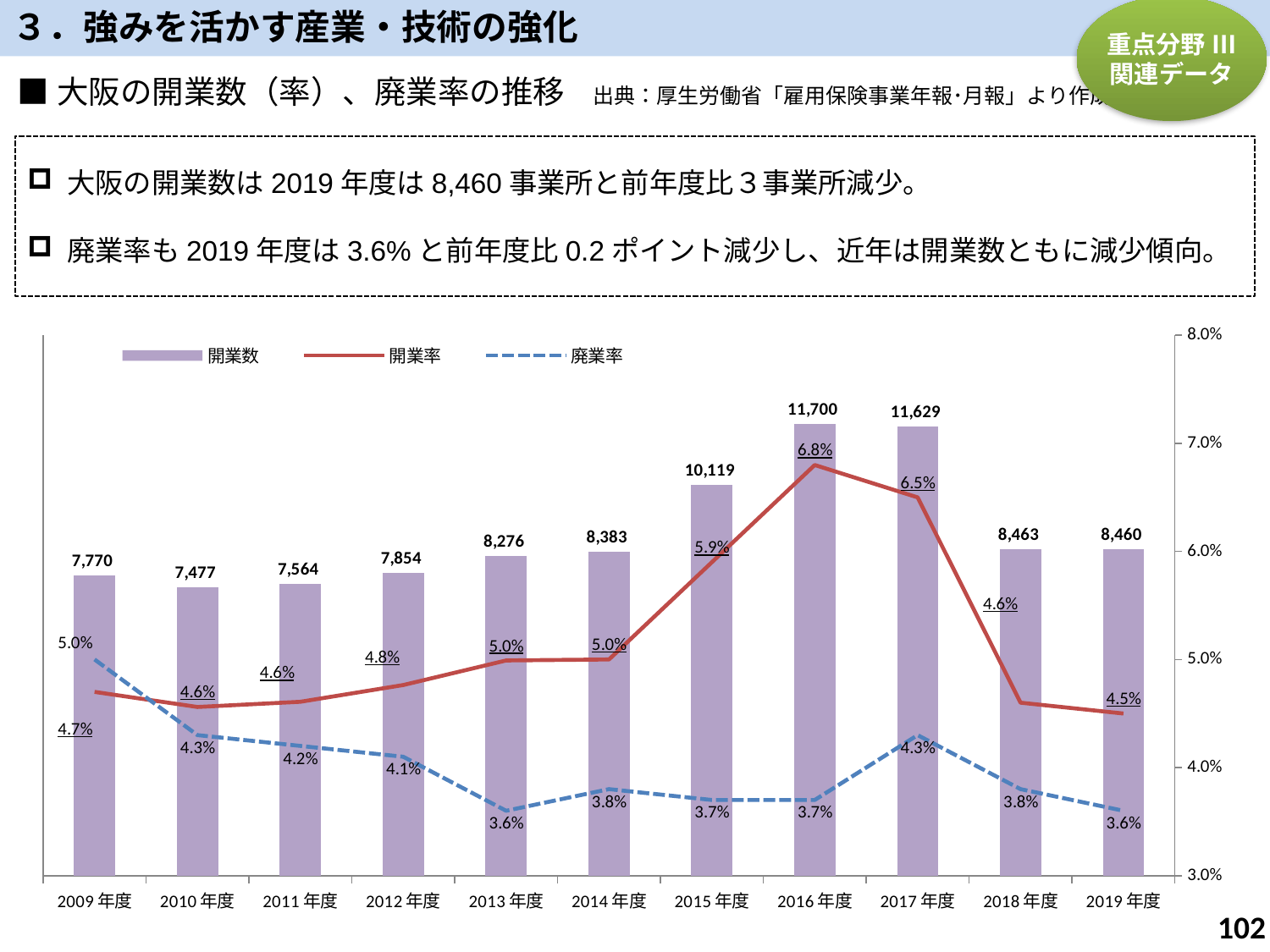

３．強みを活かす産業・技術の強化
重点分野 Ⅲ
関連データ
■大阪の開業数（率）、廃業率の推移　出典：厚生労働省「雇用保険事業年報･月報」より作成
大阪の開業数は2019年度は8,460事業所と前年度比３事業所減少。

廃業率も2019年度は3.6%と前年度比0.2ポイント減少し、近年は開業数ともに減少傾向。

### Chart

| Category | 開業数 | 開業率 | 廃業率 |
|---|---|---|---|
| 2009年度 | 7770.0 | 0.047 | 0.05 |
| 2010年度 | 7477.0 | 0.045601751614693556 | 0.043 |
| 2011年度 | 7564.0 | 0.04608317391463281 | 0.042 |
| 2012年度 | 7854.0 | 0.047634354473832644 | 0.041 |
| 2013年度 | 8276.0 | 0.049906831736306674 | 0.036 |
| 2014年度 | 8383.0 | 0.05 | 0.038 |
| 2015年度 | 10119.0 | 0.059000000000000004 | 0.037000000000000005 |
| 2016年度 | 11700.0 | 0.068 | 0.037 |
| 2017年度 | 11629.0 | 0.065 | 0.043 |
| 2018年度 | 8463.0 | 0.046 | 0.038 |
| 2019年度 | 8460.0 | 0.045 | 0.036 |
102